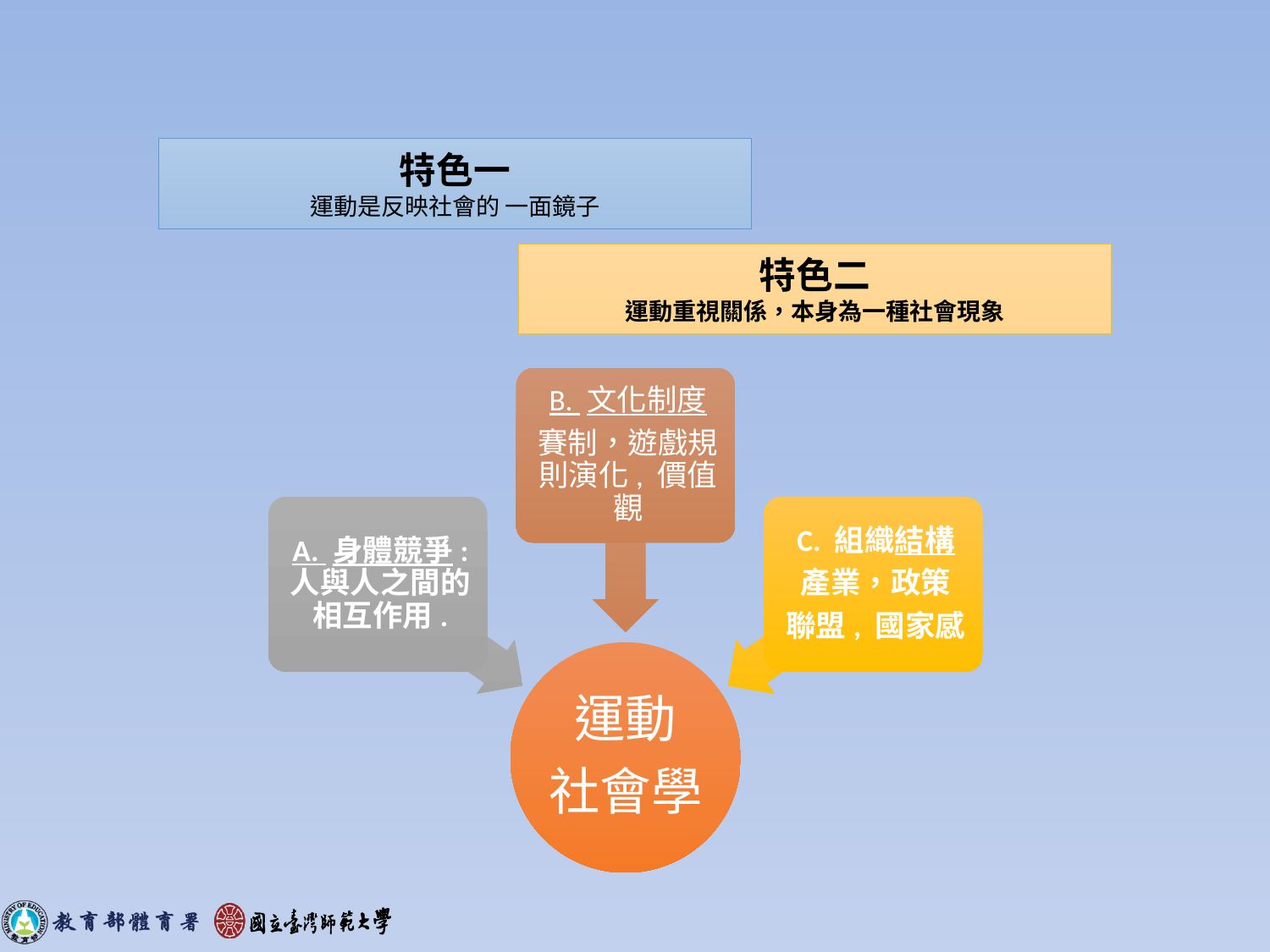

特色一
運動是反映社會的 一面鏡子
特色二
運動重視關係，本身為一種社會現象
運動
社會學
A. 身體競爭: 人與人之間的相互作用.
B. 文化制度
賽制，遊戲規則演化, 價值觀
C. 組織結構
產業，政策
聯盟, 國家感